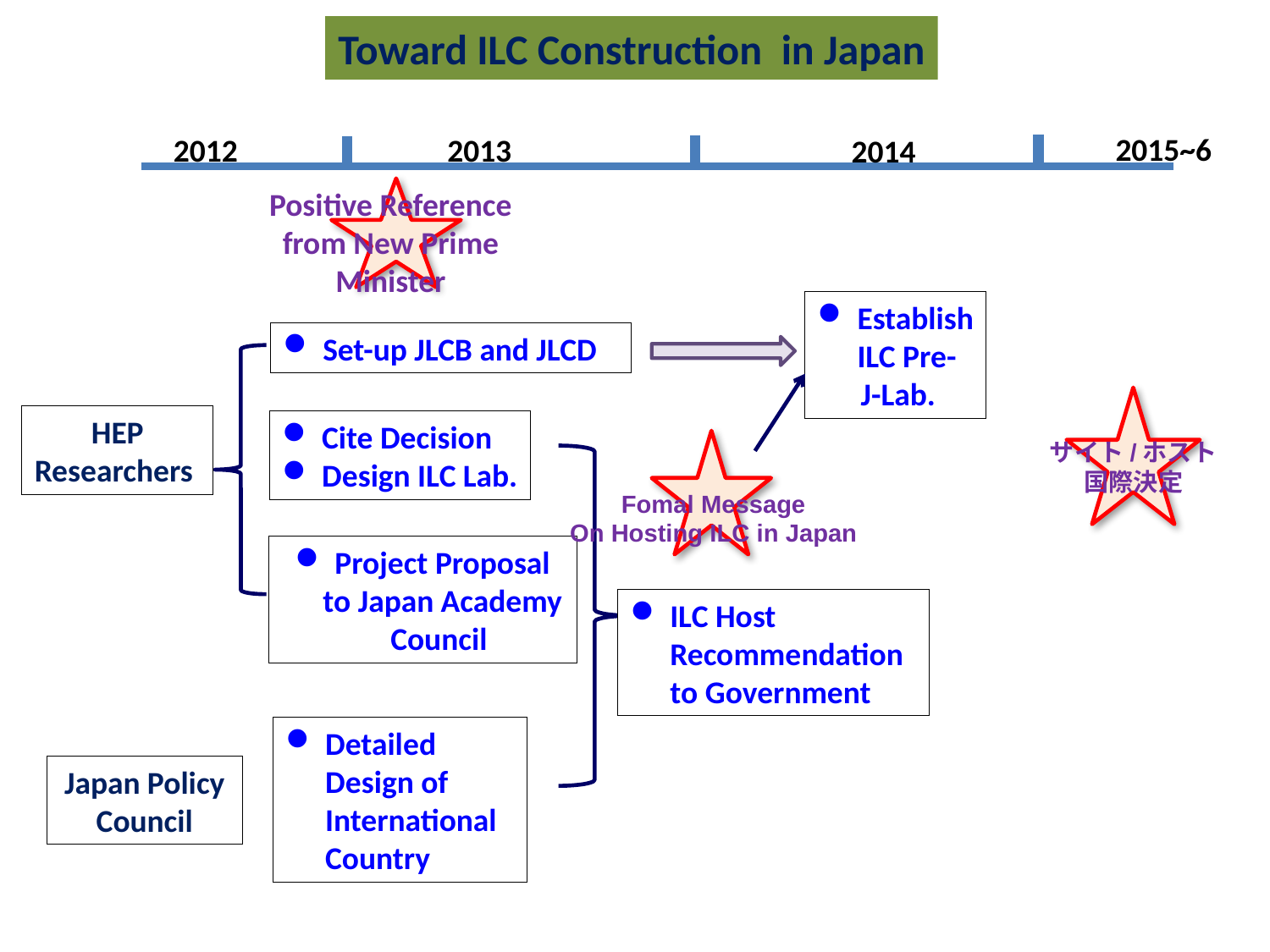

Toward ILC Construction  in Japan
2015~6
2012
2013
2014

Positive Reference
from New Prime Minister

Establish ILC Pre-
      J-Lab.
Set-up JLCB and JLCD

サイト/ホスト
国際決定
HEP
Researchers
Cite Decision
Design ILC Lab.

Fomal Message
On Hosting ILC in Japan

Project Proposal to Japan Academy Council
ILC Host Recommendation to Government
Detailed Design of International Country
Japan Policy Council